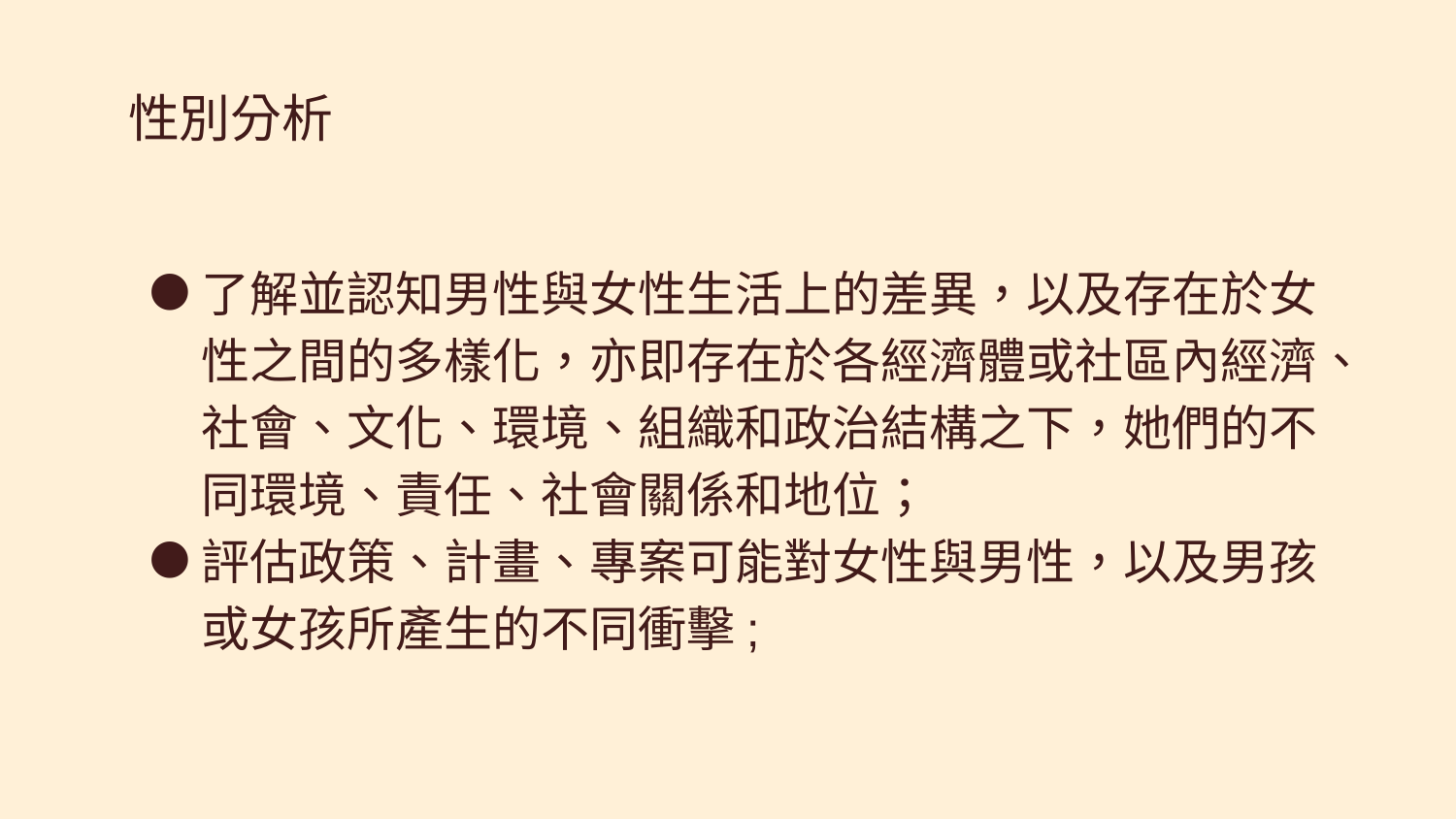

# 性別分析
了解並認知男性與女性生活上的差異，以及存在於女性之間的多樣化，亦即存在於各經濟體或社區內經濟、社會、文化、環境、組織和政治結構之下，她們的不同環境、責任、社會關係和地位；
評估政策、計畫、專案可能對女性與男性，以及男孩或女孩所產生的不同衝擊;